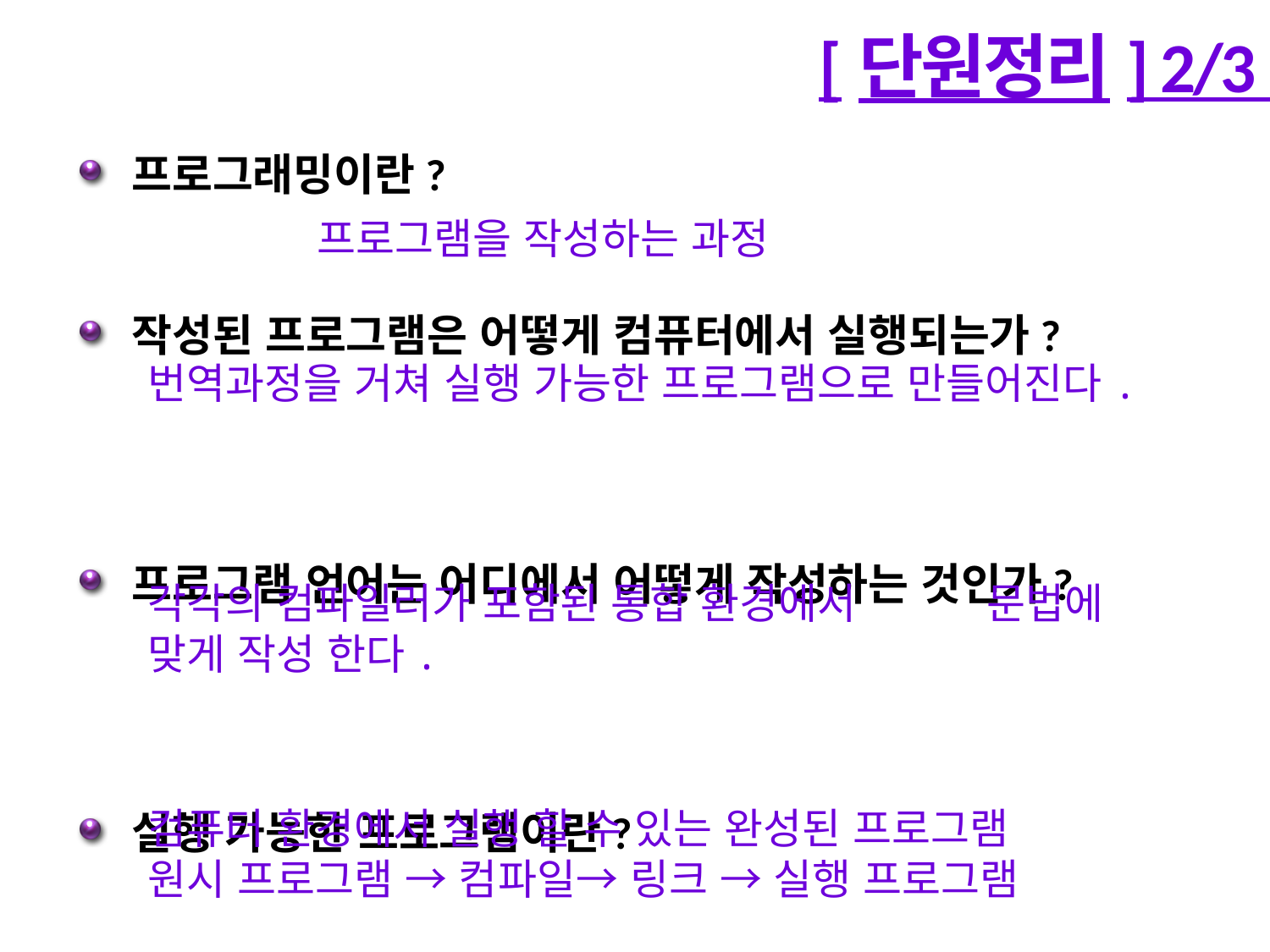

# [단원정리] 2/3
프로그래밍이란?

작성된 프로그램은 어떻게 컴퓨터에서 실행되는가?

프로그램 언어는 어디에서 어떻게 작성하는 것인가?

실행 가능한 프로그램이란?

프로그램을 작성하는 과정
번역과정을 거쳐 실행 가능한 프로그램으로 만들어진다.
각각의 컴파일러가 포함된 통합 환경에서           문법에 맞게 작성 한다.
컴퓨터 환경에서 실행 할 수 있는 완성된 프로그램
원시 프로그램 → 컴파일→ 링크 → 실행 프로그램